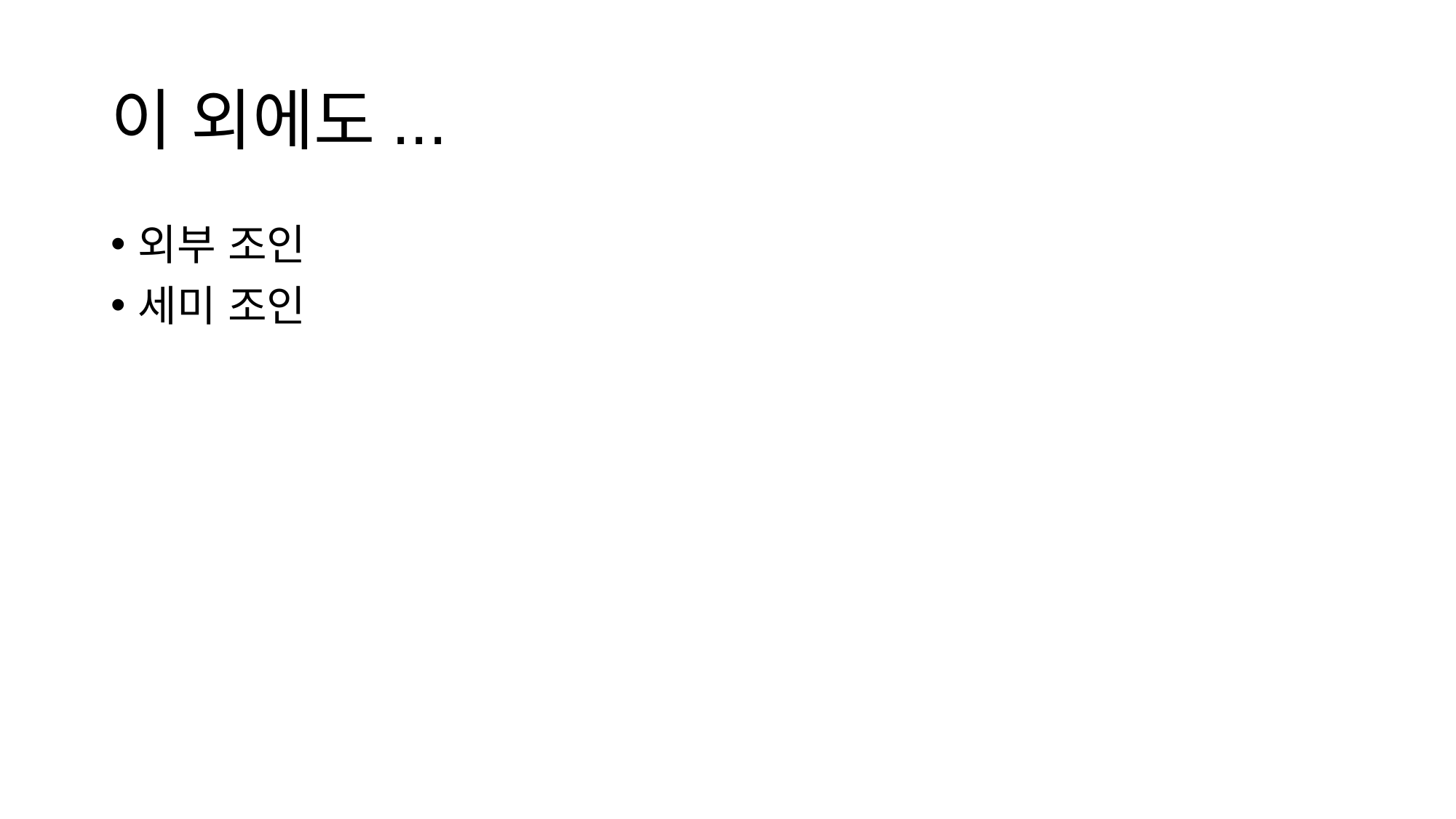

# 이 외에도...
외부 조인
세미 조인